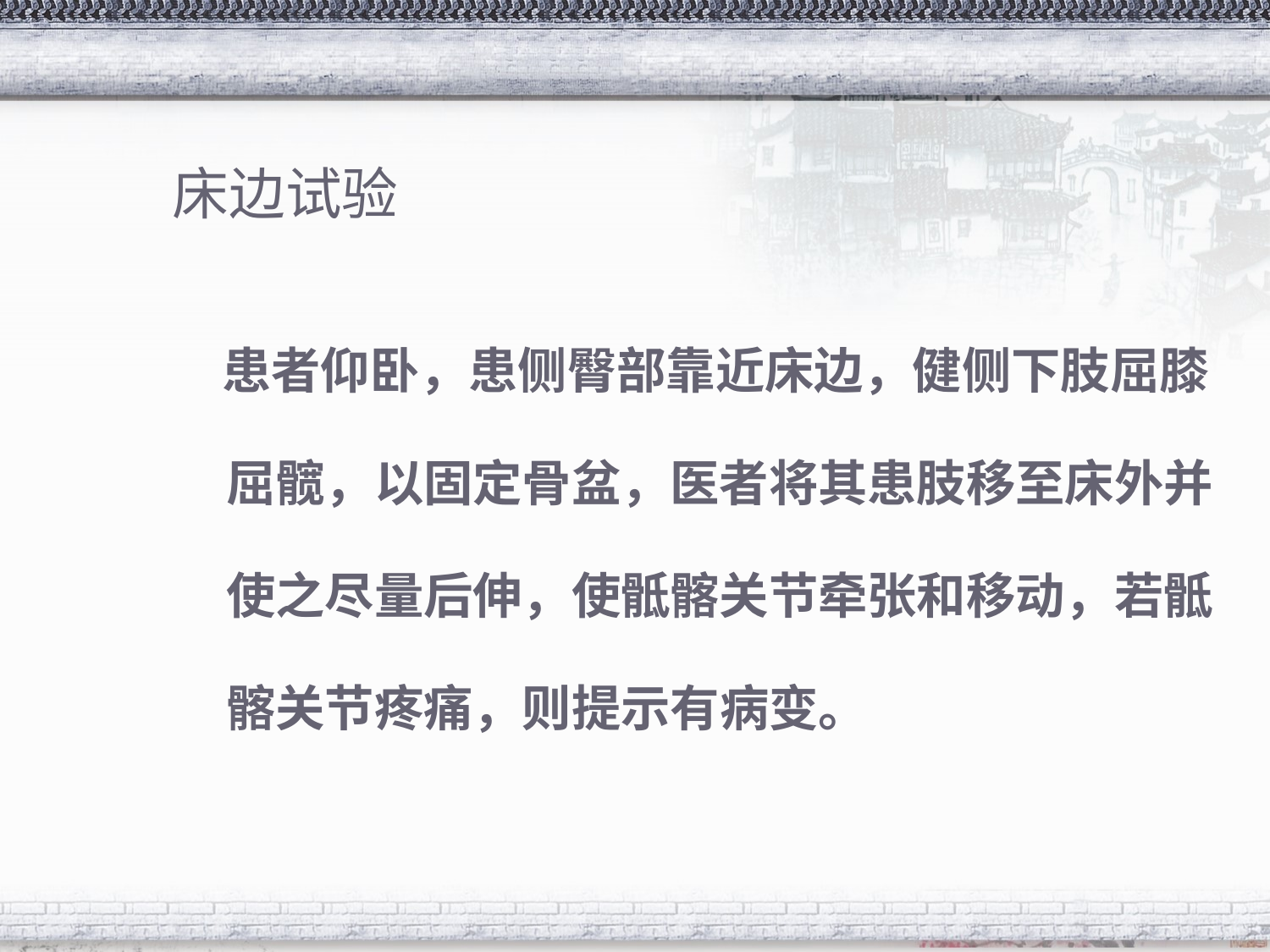

# 床边试验
   患者仰卧，患侧臀部靠近床边，健侧下肢屈膝屈髋，以固定骨盆，医者将其患肢移至床外并使之尽量后伸，使骶髂关节牵张和移动，若骶髂关节疼痛，则提示有病变。